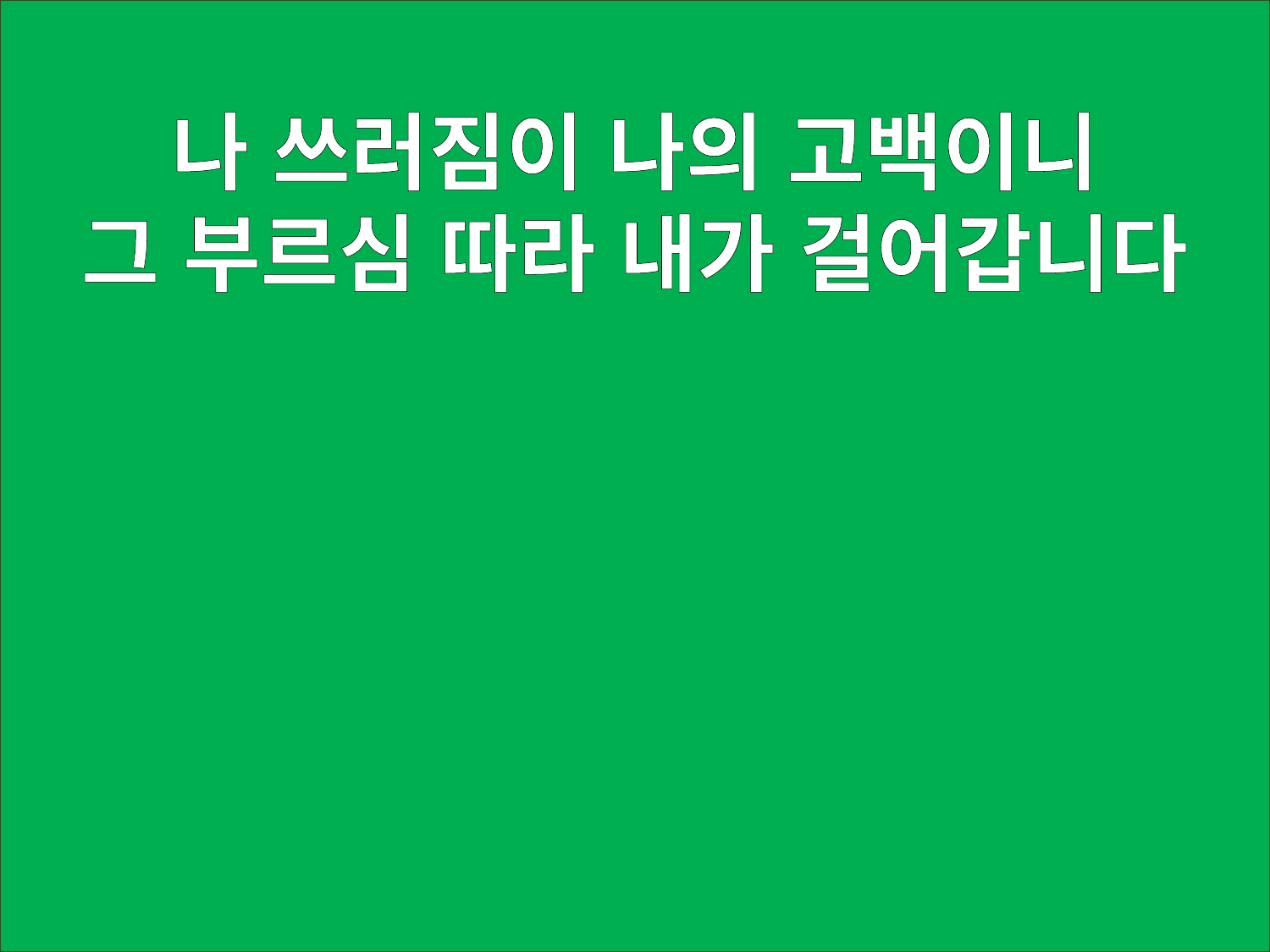

나 쓰러짐이 나의 고백이니
그 부르심 따라 내가 걸어갑니다